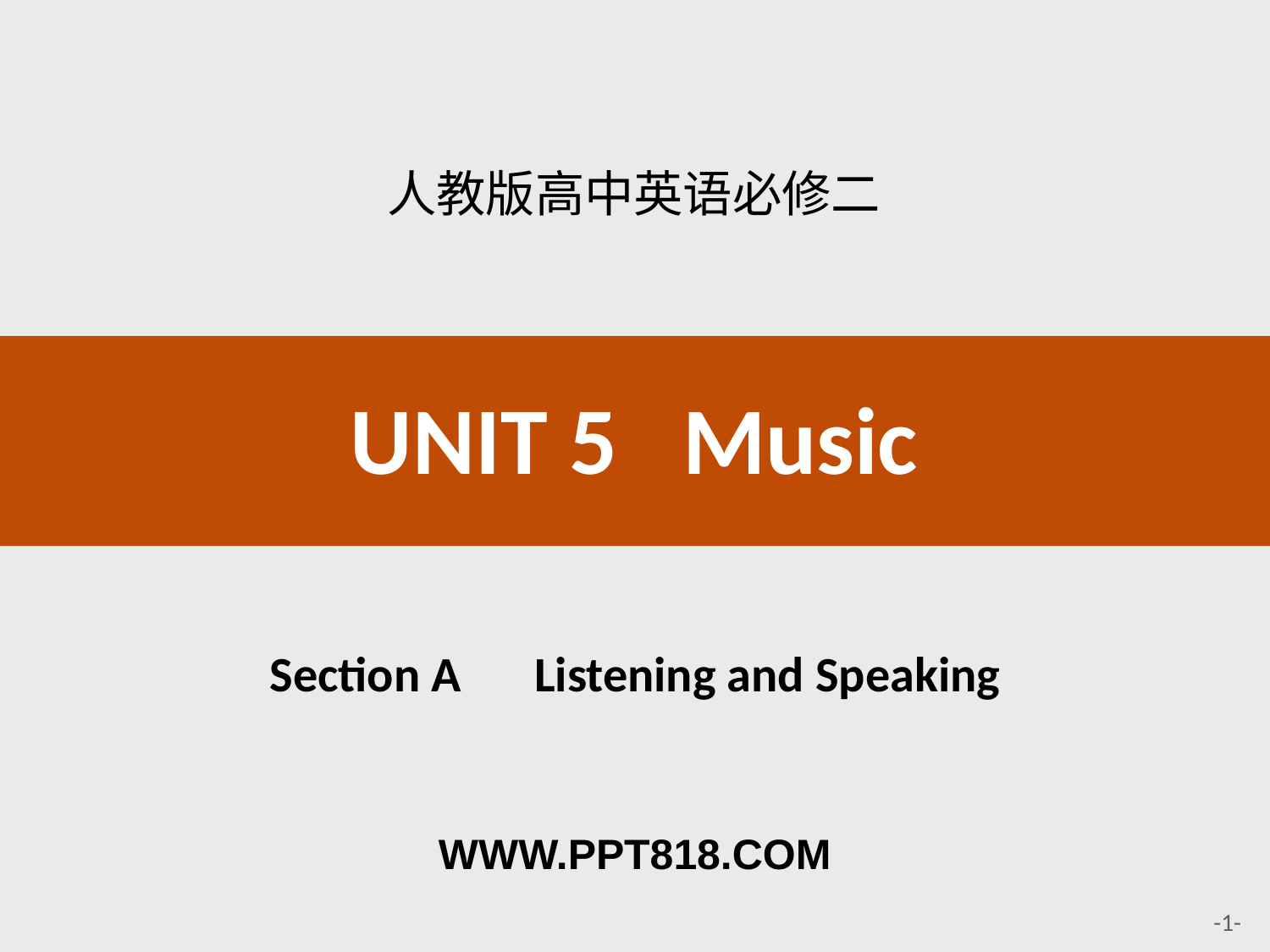

人教版高中英语必修二
# UNIT 5   Music
Section A　Listening and Speaking
WWW.PPT818.COM